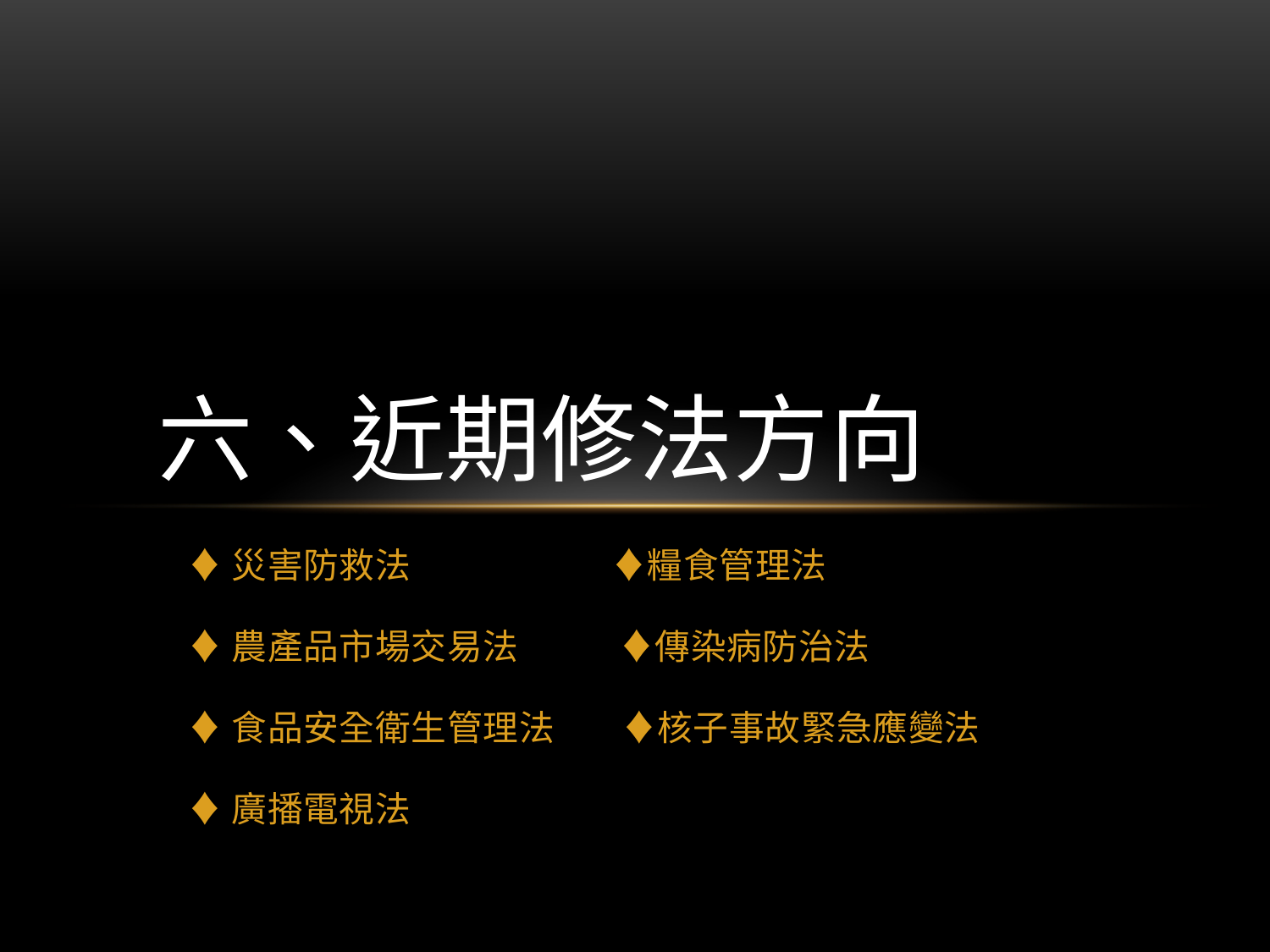

# 六、近期修法方向
♦災害防救法                        ♦糧食管理法
♦農產品市場交易法            ♦傳染病防治法
♦食品安全衛生管理法        ♦核子事故緊急應變法
♦廣播電視法